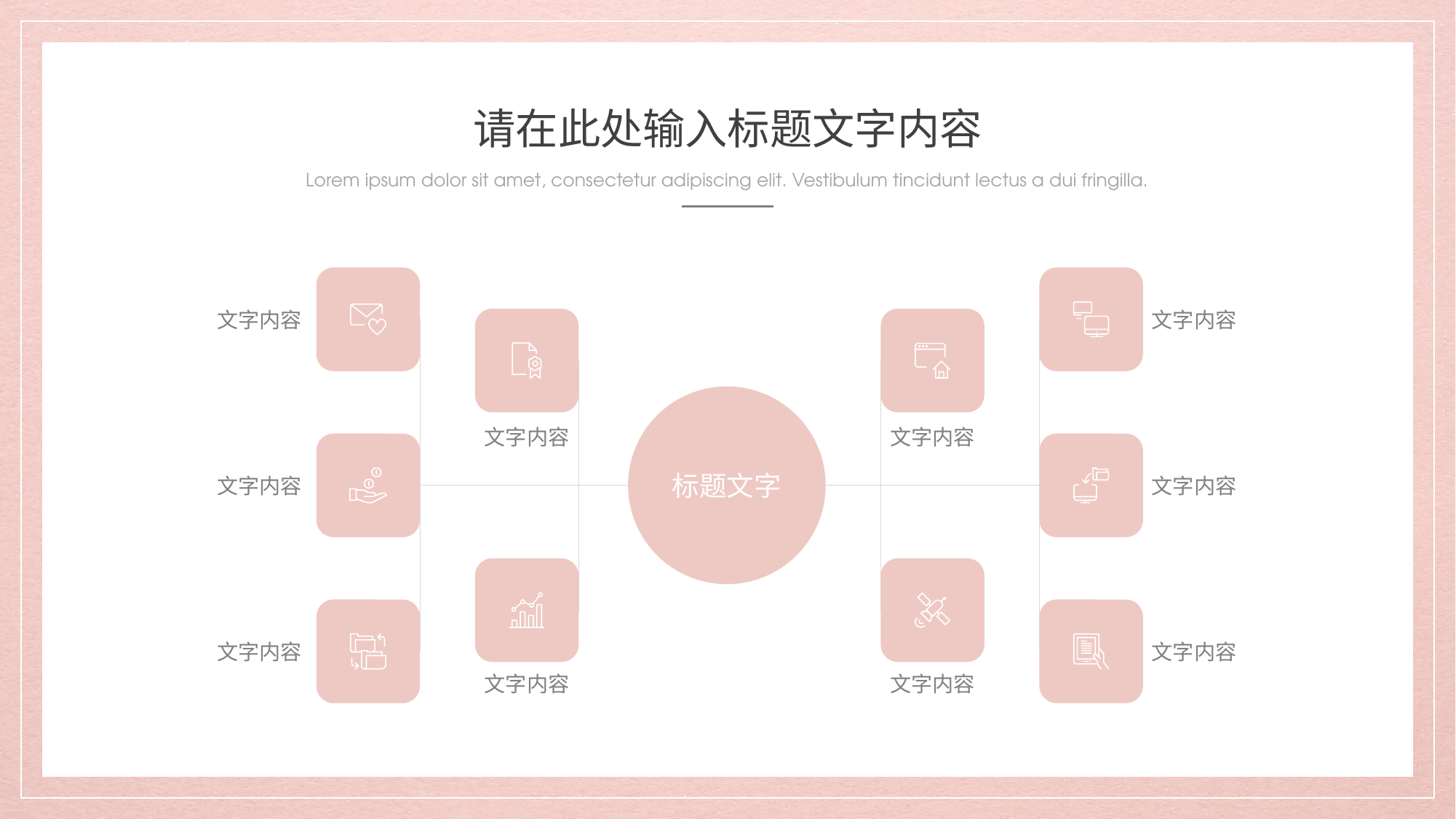

请在此处输入标题文字内容
Lorem ipsum dolor sit amet, consectetur adipiscing elit. Vestibulum tincidunt lectus a dui fringilla.

文字内容
文字内容

标题文字
文字内容
文字内容

文字内容
文字内容

文字内容
文字内容
文字内容
文字内容